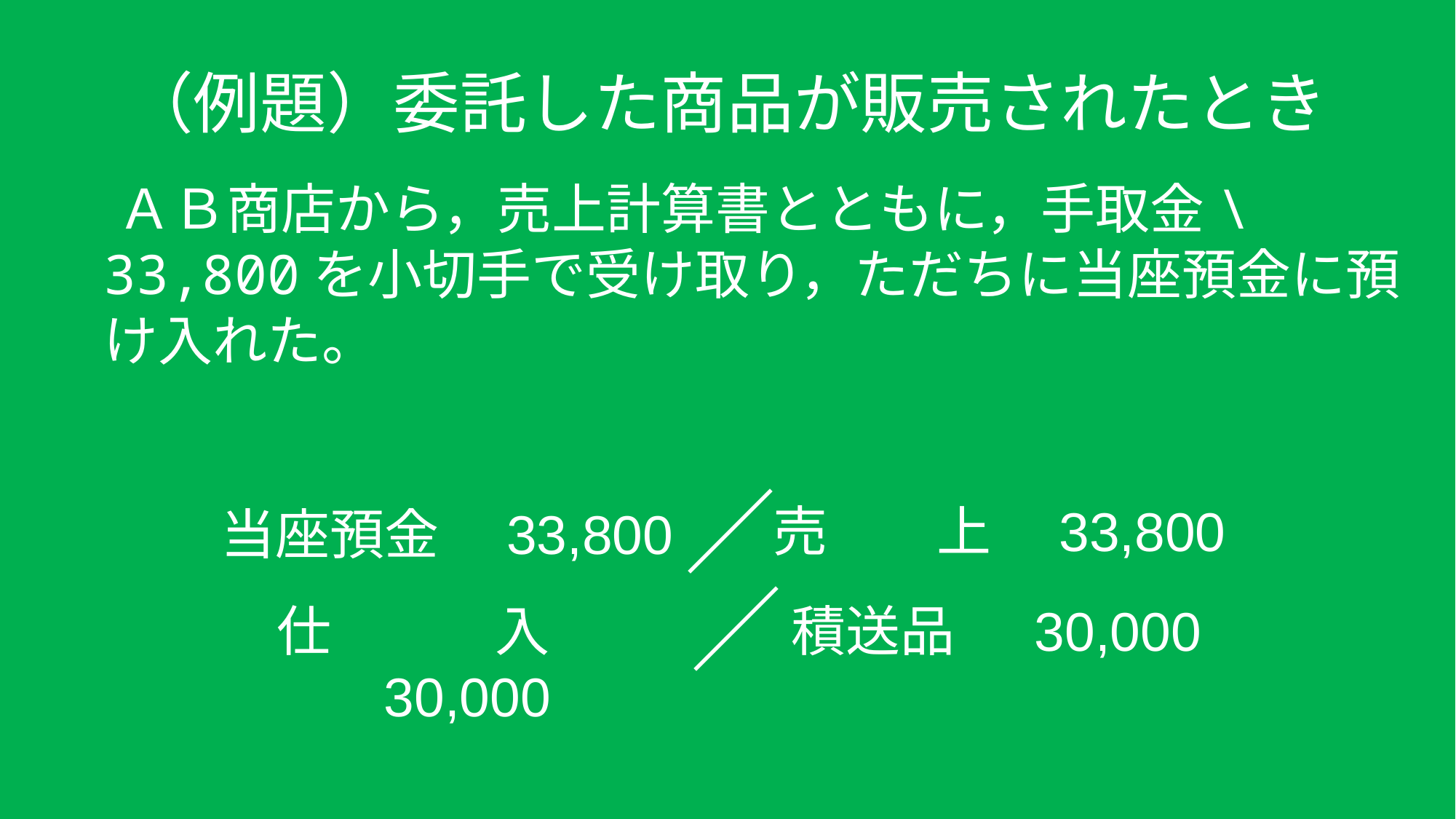

# （例題）委託した商品が販売されたとき
　ＡＢ商店から，売上計算書とともに，手取金\33,800を小切手で受け取り，ただちに当座預金に預け入れた。
／
売　　上　33,800
当座預金　33,800
／
仕　　　入　30,000
積送品 　30,000